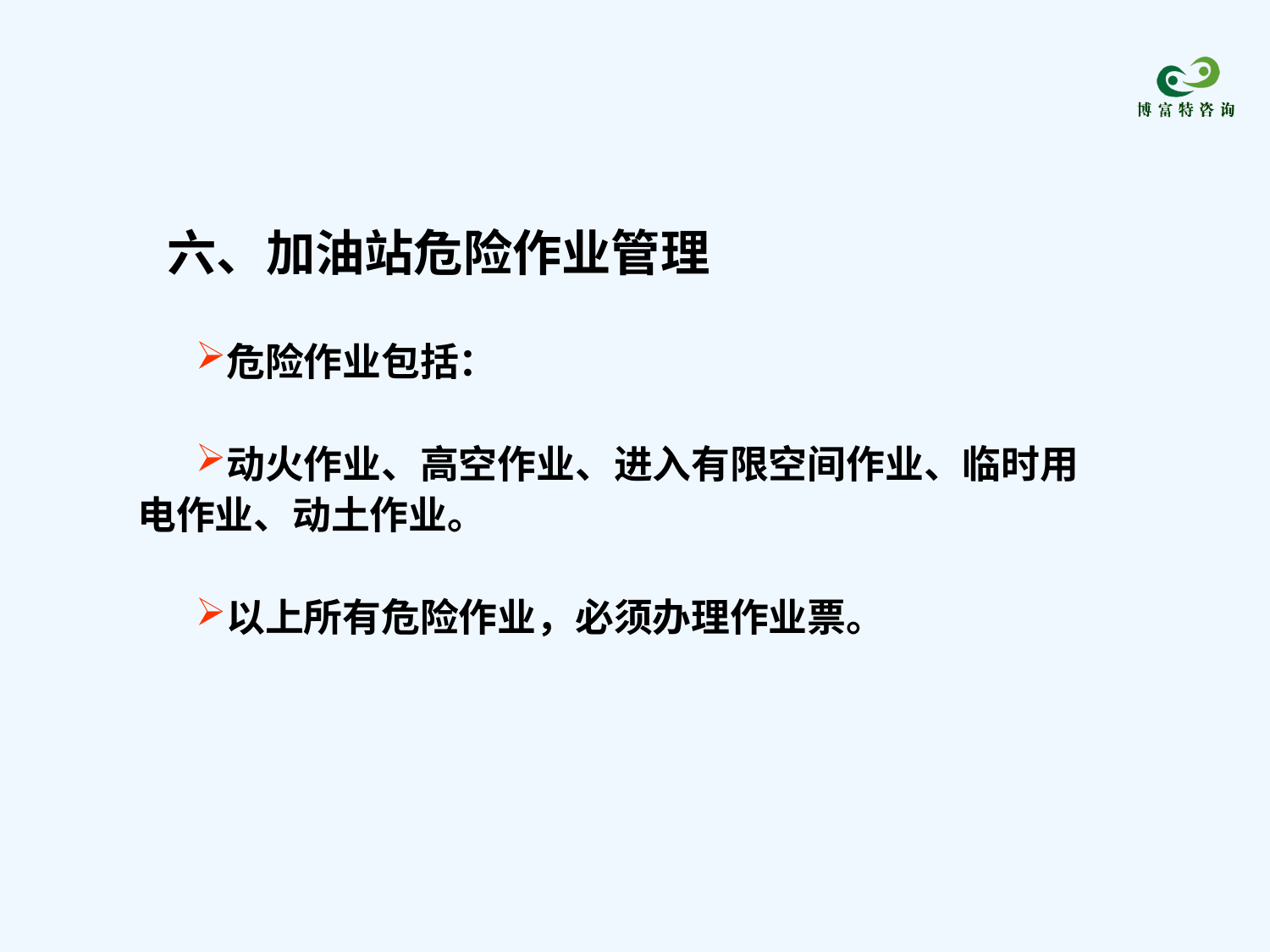

六、加油站危险作业管理
危险作业包括：

动火作业、高空作业、进入有限空间作业、临时用电作业、动土作业。

以上所有危险作业，必须办理作业票。
59